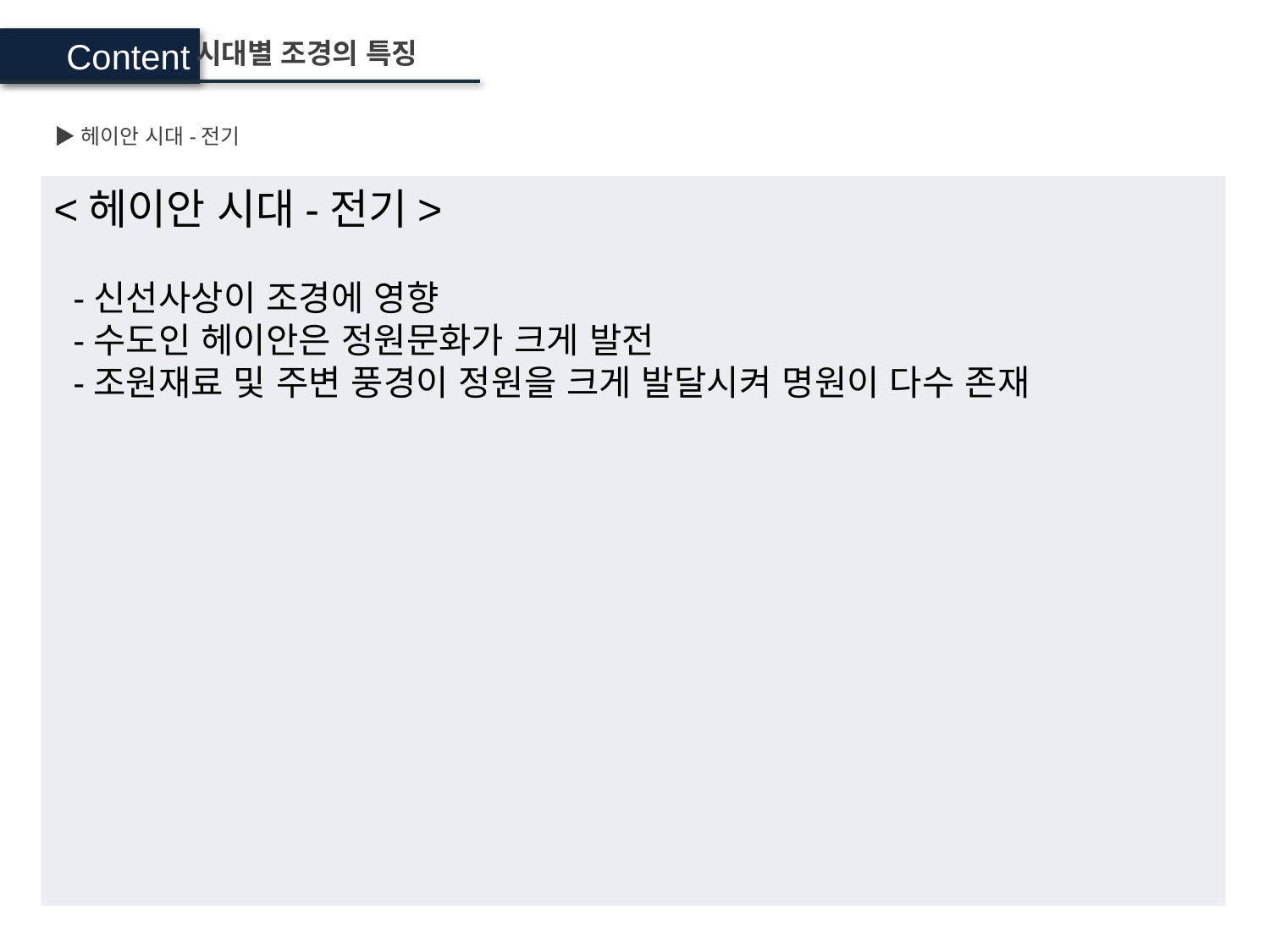

Content
시대별 조경의 특징
▶헤이안 시대-전기
<헤이안 시대-전기>

  -신선사상이 조경에 영향
  -수도인 헤이안은 정원문화가 크게 발전
  -조원재료 및 주변 풍경이 정원을 크게 발달시켜 명원이 다수 존재